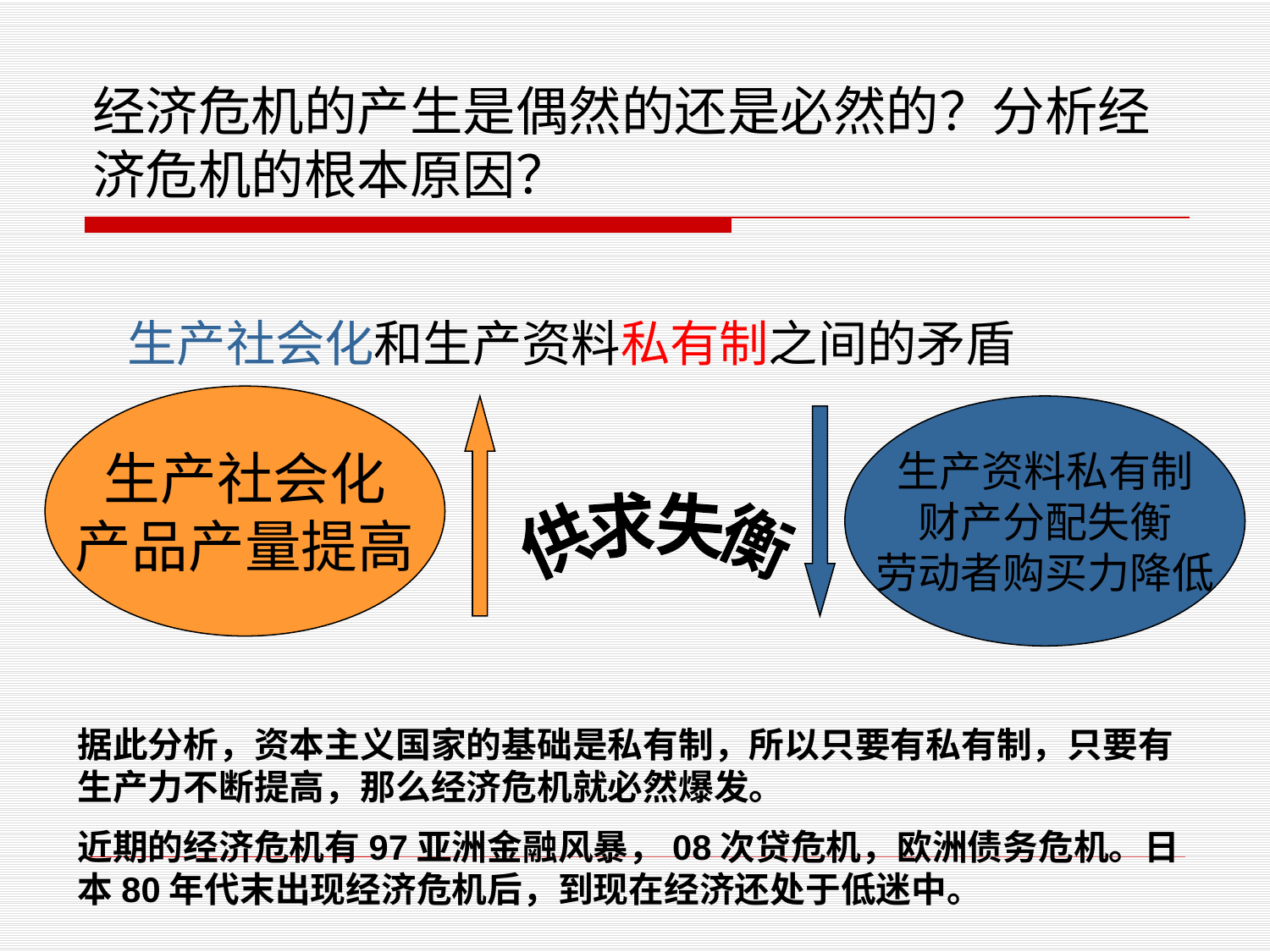

# 经济危机的产生是偶然的还是必然的？分析经济危机的根本原因？
生产社会化和生产资料私有制之间的矛盾

生产社会化
产品产量提高
生产资料私有制
财产分配失衡
劳动者购买力降低

供求失衡
据此分析，资本主义国家的基础是私有制，所以只要有私有制，只要有生产力不断提高，那么经济危机就必然爆发。
近期的经济危机有97亚洲金融风暴，08次贷危机，欧洲债务危机。日本80年代末出现经济危机后，到现在经济还处于低迷中。